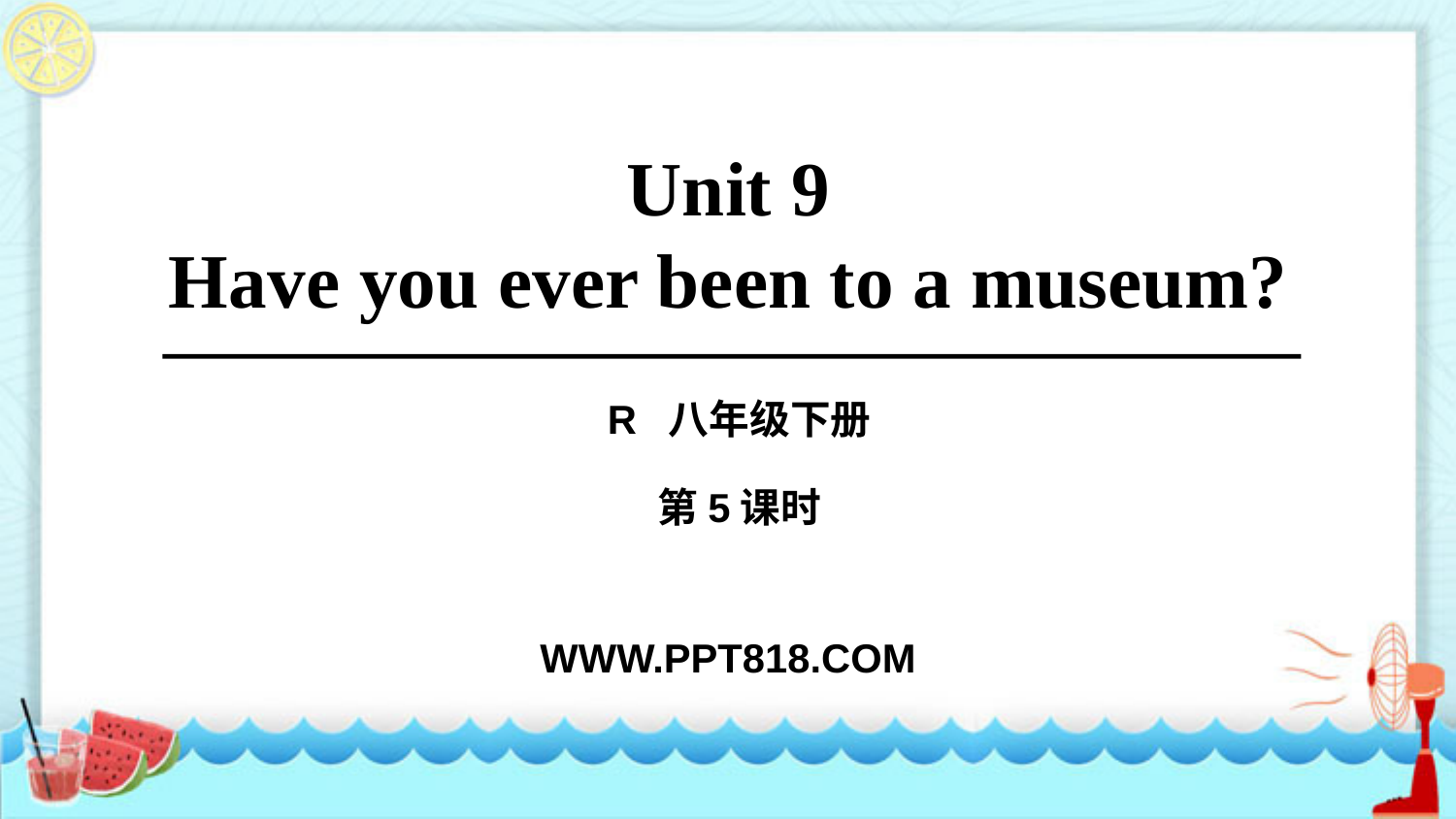

Unit 9
Have you ever been to a museum?

R  八年级下册
第5课时
WWW.PPT818.COM